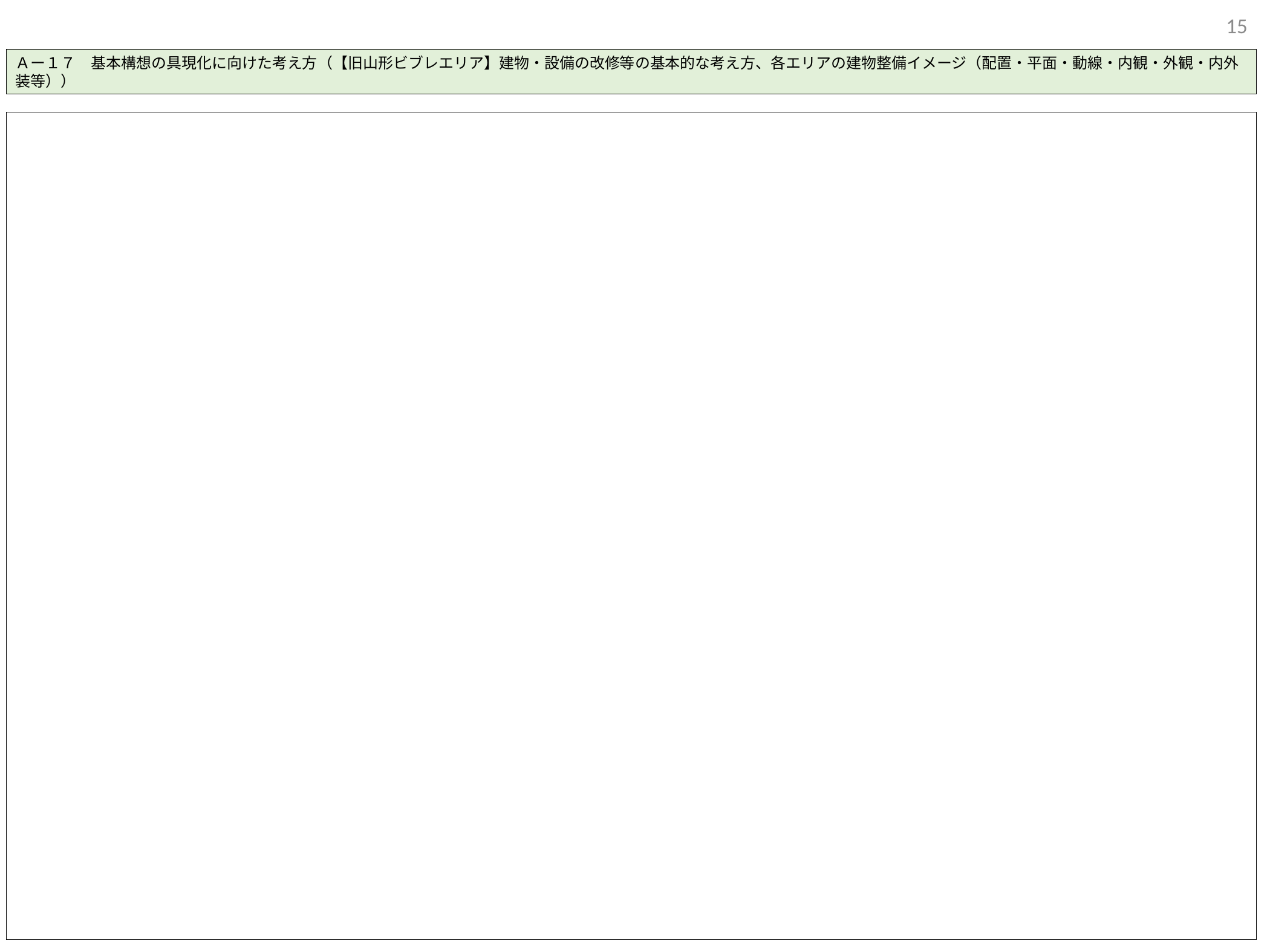

15
Ａー１７　基本構想の具現化に向けた考え方（【旧山形ビブレエリア】建物・設備の改修等の基本的な考え方、各エリアの建物整備イメージ（配置・平面・動線・内観・外観・内外装等））